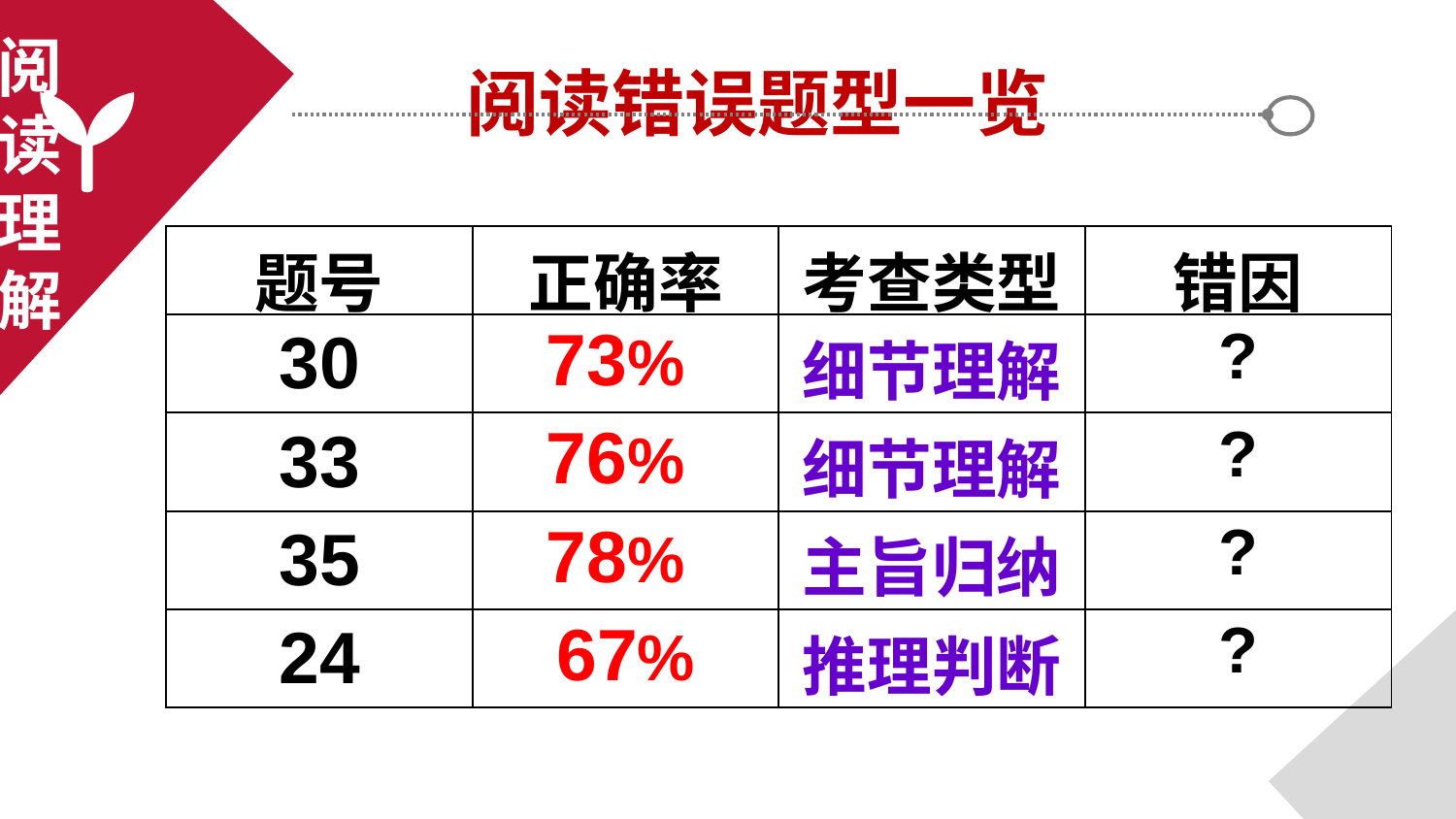

阅读错误题型一览
阅
读
理
解

| 题号 | 正确率 | 考查类型 | 错因 |
| --- | --- | --- | --- |
| 30 | 73% | 细节理解 | ? |
| 33 | 76% | 细节理解 | ? |
| 35 | 78% | 主旨归纳 | ? |
| 24 | 67% | 推理判断 | ? |